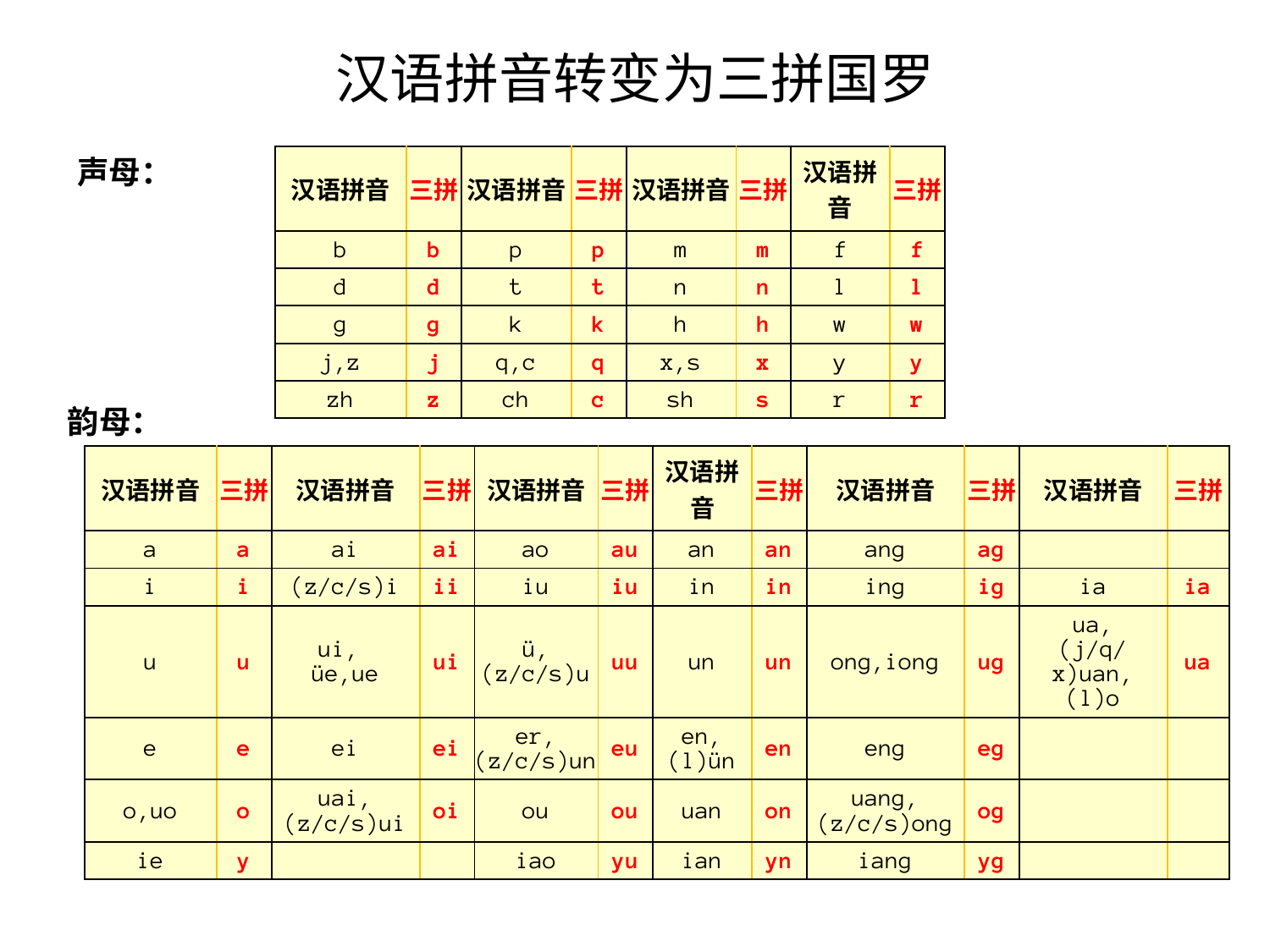

# 汉语拼音转变为三拼国罗
声母：
| 汉语拼音 | 三拼 | 汉语拼音 | 三拼 | 汉语拼音 | 三拼 | 汉语拼音 | 三拼 |
| --- | --- | --- | --- | --- | --- | --- | --- |
| b | b | p | p | m | m | f | f |
| d | d | t | t | n | n | l | l |
| g | g | k | k | h | h | w | w |
| j,z | j | q,c | q | x,s | x | y | y |
| zh | z | ch | c | sh | s | r | r |
韵母：
| 汉语拼音 | 三拼 | 汉语拼音 | 三拼 | 汉语拼音 | 三拼 | 汉语拼音 | 三拼 | 汉语拼音 | 三拼 | 汉语拼音 | 三拼 |
| --- | --- | --- | --- | --- | --- | --- | --- | --- | --- | --- | --- |
| a | a | ai | ai | ao | au | an | an | ang | ag |  |  |
| i | i | (z/c/s)i | ii | iu | iu | in | in | ing | ig | ia | ia |
| u | u | ui, üe,ue | ui | ü, (z/c/s)u | uu | un | un | ong,iong | ug | ua, (j/q/x)uan, (l)o | ua |
| e | e | ei | ei | er, (z/c/s)un | eu | en, (l)ün | en | eng | eg |  |  |
| o,uo | o | uai, (z/c/s)ui | oi | ou | ou | uan | on | uang, (z/c/s)ong | og |  |  |
| ie | y |  |  | iao | yu | ian | yn | iang | yg |  |  |